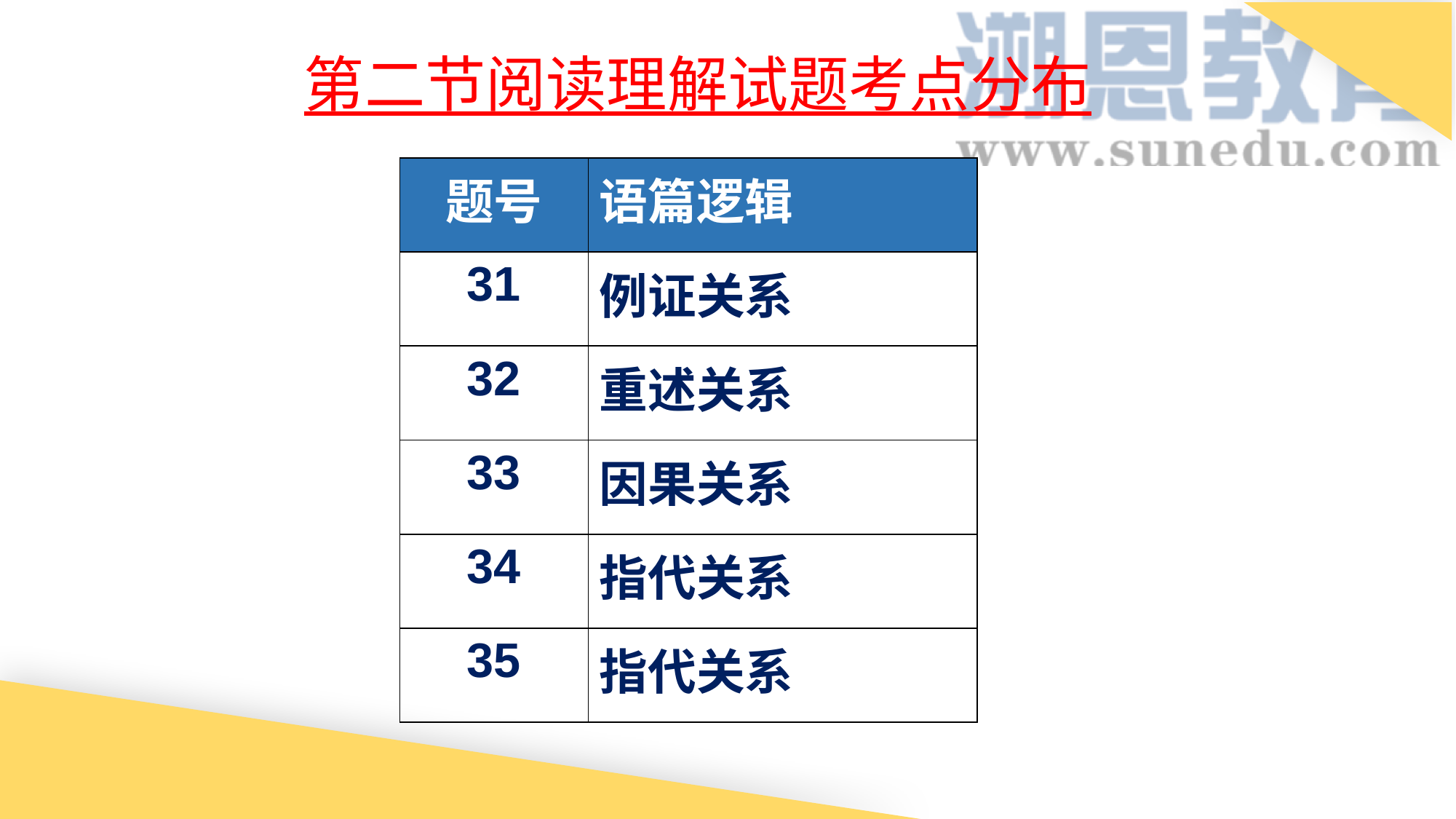

第二节阅读理解试题考点分布
| 题号 | 语篇逻辑 |
| --- | --- |
| 31 | 例证关系 |
| 32 | 重述关系 |
| 33 | 因果关系 |
| 34 | 指代关系 |
| 35 | 指代关系 |